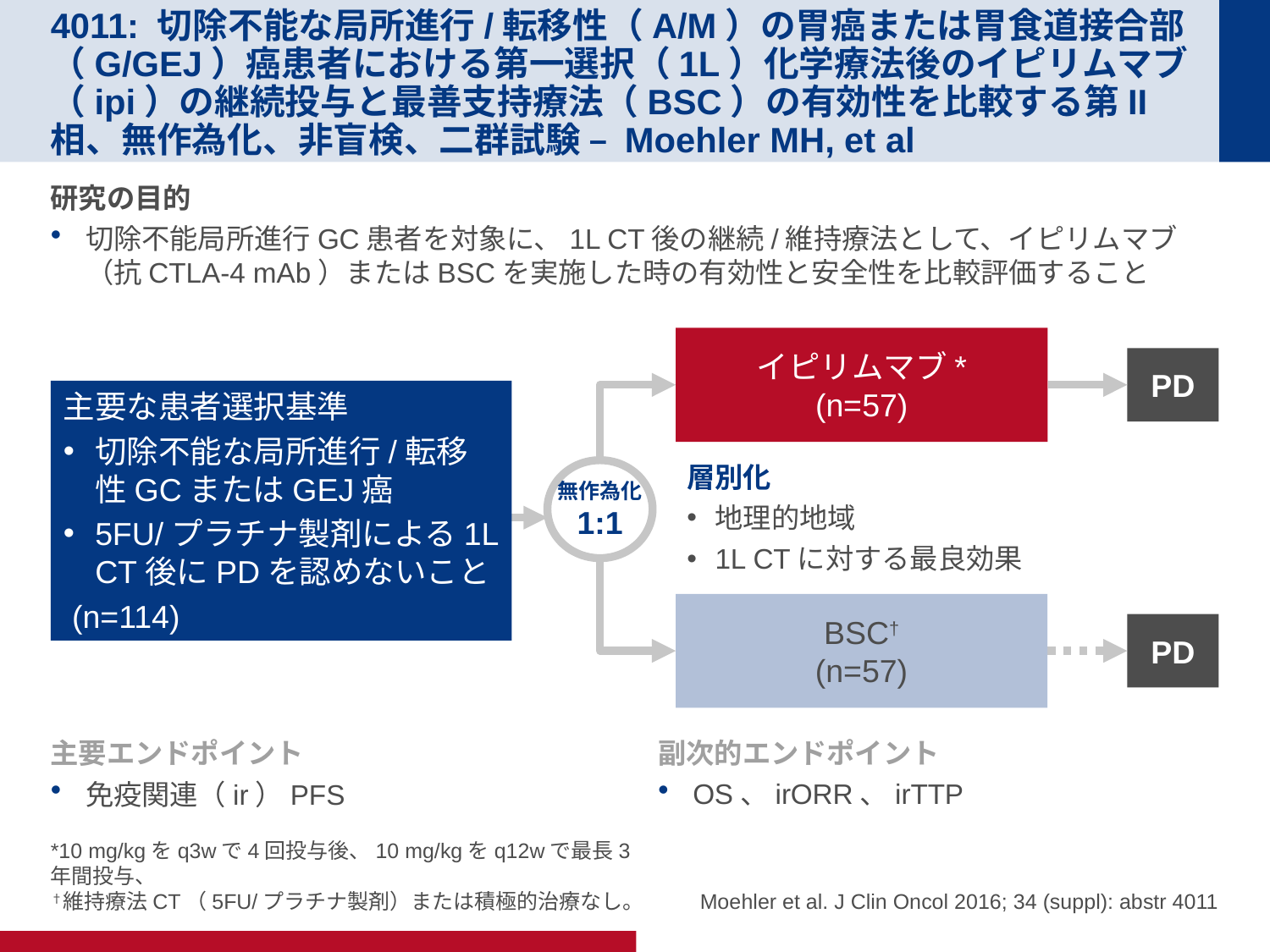

# 4011: 切除不能な局所進行/転移性（A/M）の胃癌または胃食道接合部（G/GEJ）癌患者における第一選択（1L）化学療法後のイピリムマブ（ipi）の継続投与と最善支持療法（BSC）の有効性を比較する第II相、無作為化、非盲検、二群試験 – Moehler MH, et al
研究の目的
切除不能局所進行GC患者を対象に、1L CT後の継続/維持療法として、イピリムマブ（抗CTLA-4 mAb）またはBSCを実施した時の有効性と安全性を比較評価すること
イピリムマブ*
(n=57)
PD
主要な患者選択基準
切除不能な局所進行/転移性GCまたはGEJ癌
5FU/プラチナ製剤による1L CT後にPDを認めないこと
 (n=114)
層別化
地理的地域
1L CTに対する最良効果
無作為化
1:1
BSC†
(n=57)
PD
主要エンドポイント
免疫関連（ir）PFS

副次的エンドポイント
OS、irORR、irTTP
 Moehler et al. J Clin Oncol 2016; 34 (suppl): abstr 4011
*10 mg/kgをq3wで4回投与後、10 mg/kgをq12wで最長3年間投与、
†維持療法CT（5FU/プラチナ製剤）または積極的治療なし。